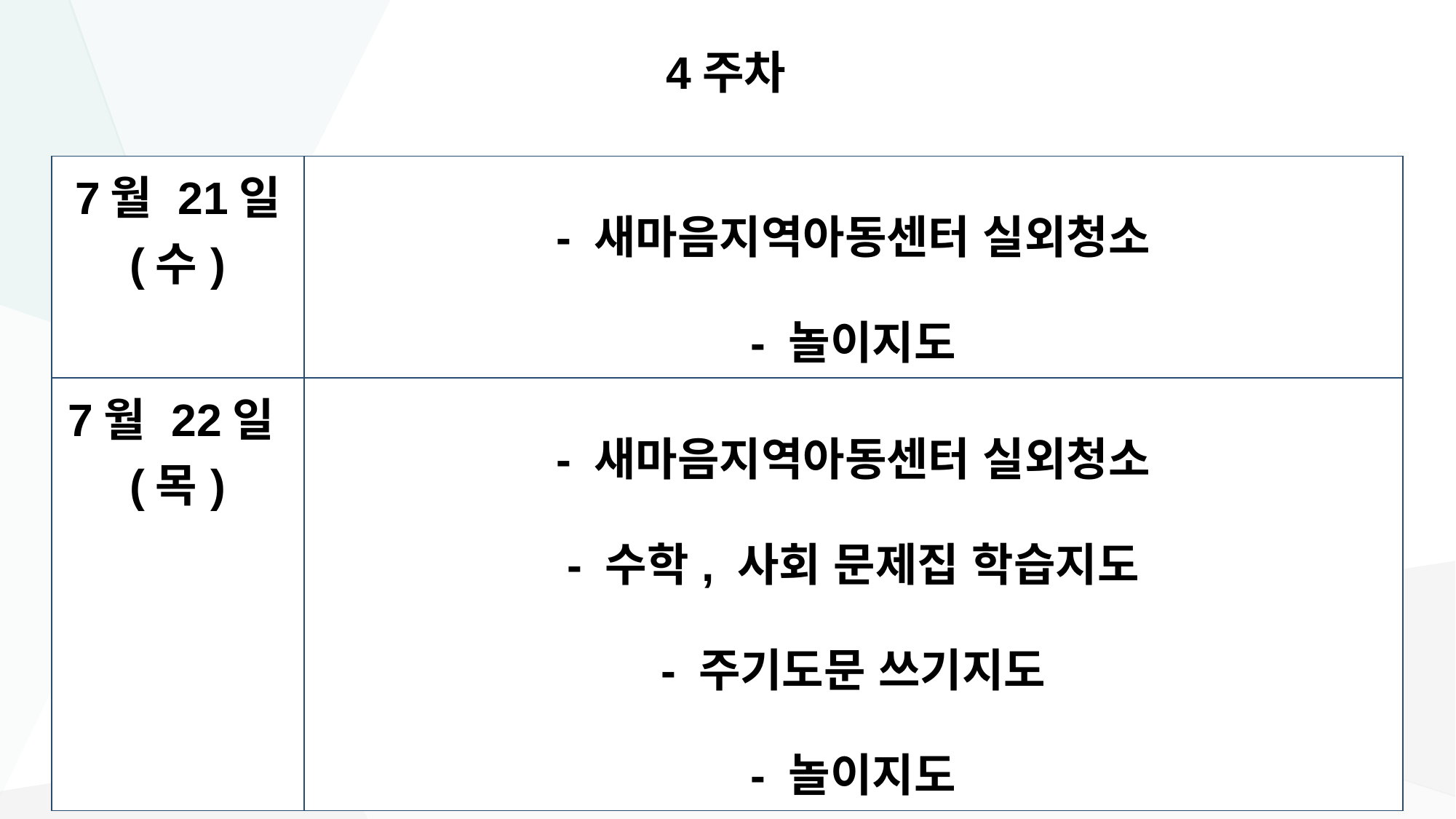

# 4주차
| 7월 21일 (수) | - 새마음지역아동센터 실외청소 - 놀이지도 |
| --- | --- |
| 7월 22일(목) | - 새마음지역아동센터 실외청소 - 수학, 사회 문제집 학습지도 - 주기도문 쓰기지도 - 놀이지도 |